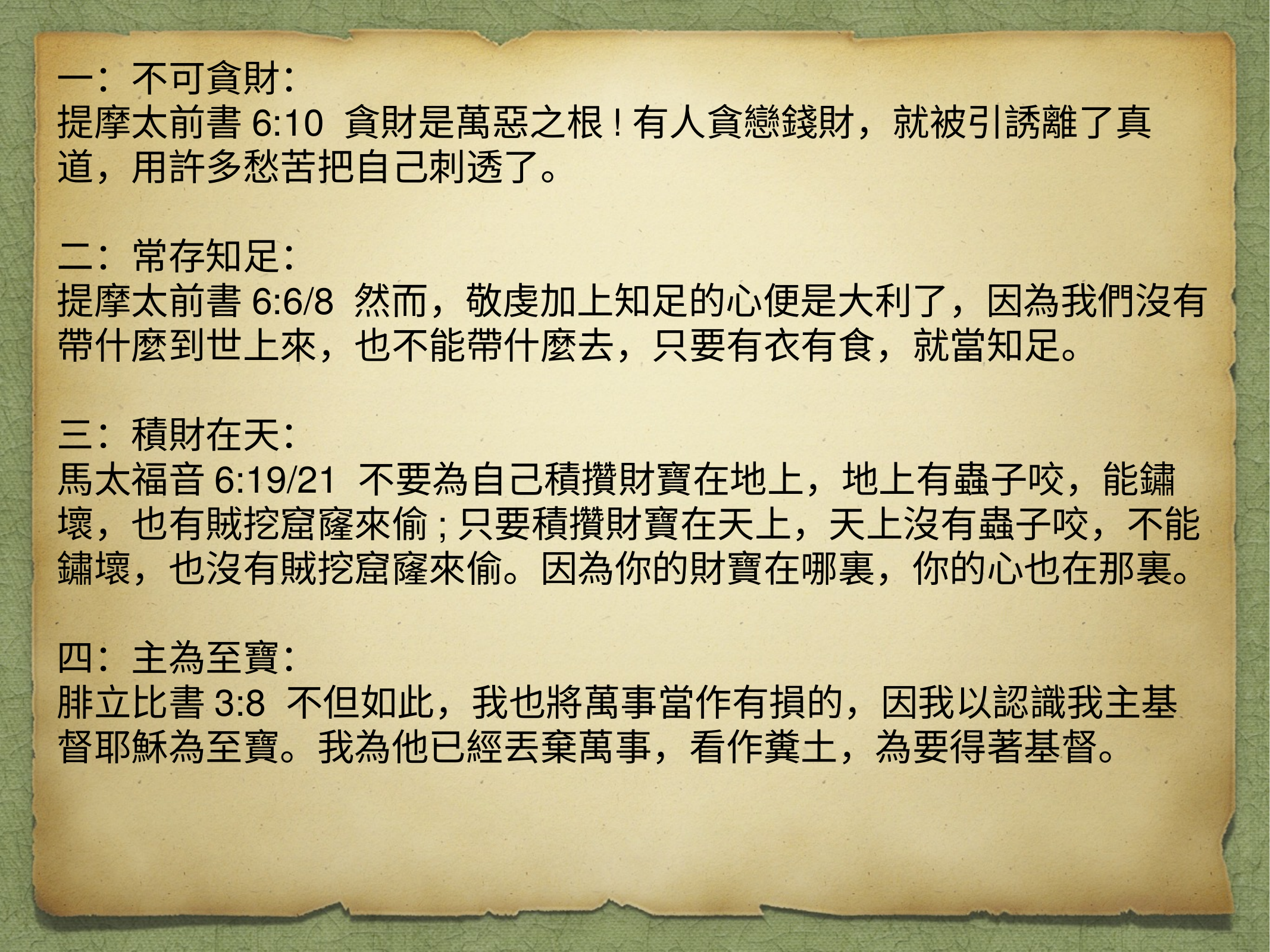

一：不可貪財：
提摩太前書6:10 貪財是萬惡之根!有人貪戀錢財，就被引誘離了真道，用許多愁苦把自己刺透了。

二：常存知足：
提摩太前書6:6/8 然而，敬虔加上知足的心便是大利了，因為我們沒有帶什麼到世上來，也不能帶什麼去，只要有衣有食，就當知足。

三：積財在天：
馬太福音6:19/21 不要為自己積攢財寶在地上，地上有蟲子咬，能鏽壞，也有賊挖窟窿來偷;只要積攢財寶在天上，天上沒有蟲子咬，不能鏽壞，也沒有賊挖窟窿來偷。因為你的財寶在哪裏，你的心也在那裏。

四：主為至寶：
腓立比書3:8 不但如此，我也將萬事當作有損的，因我以認識我主基督耶穌為至寶。我為他已經丟棄萬事，看作糞土，為要得著基督。